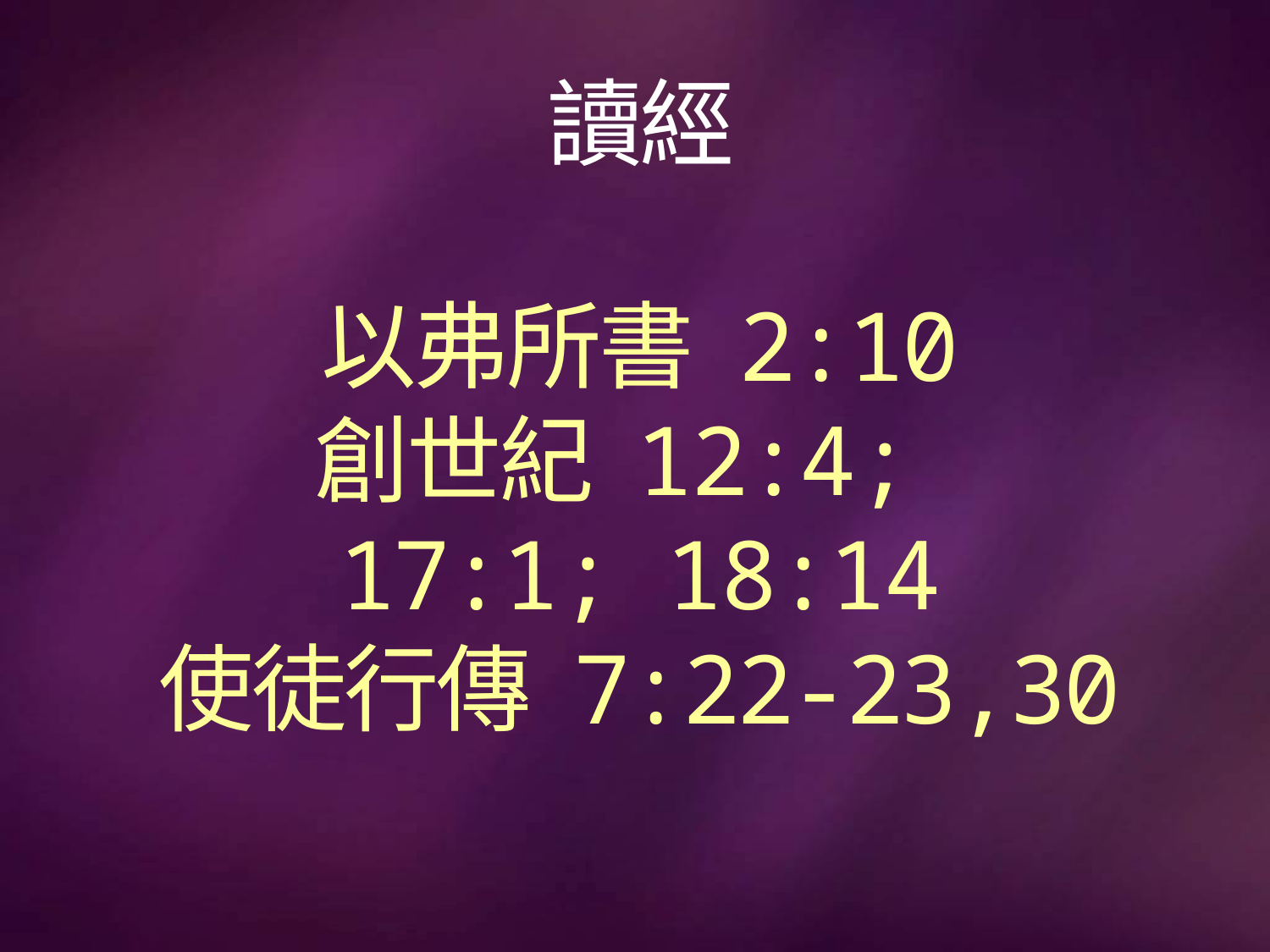

# 讀經
以弗所書 2:10
創世紀 12:4;
17:1; 18:14
使徒行傳 7:22-23,30